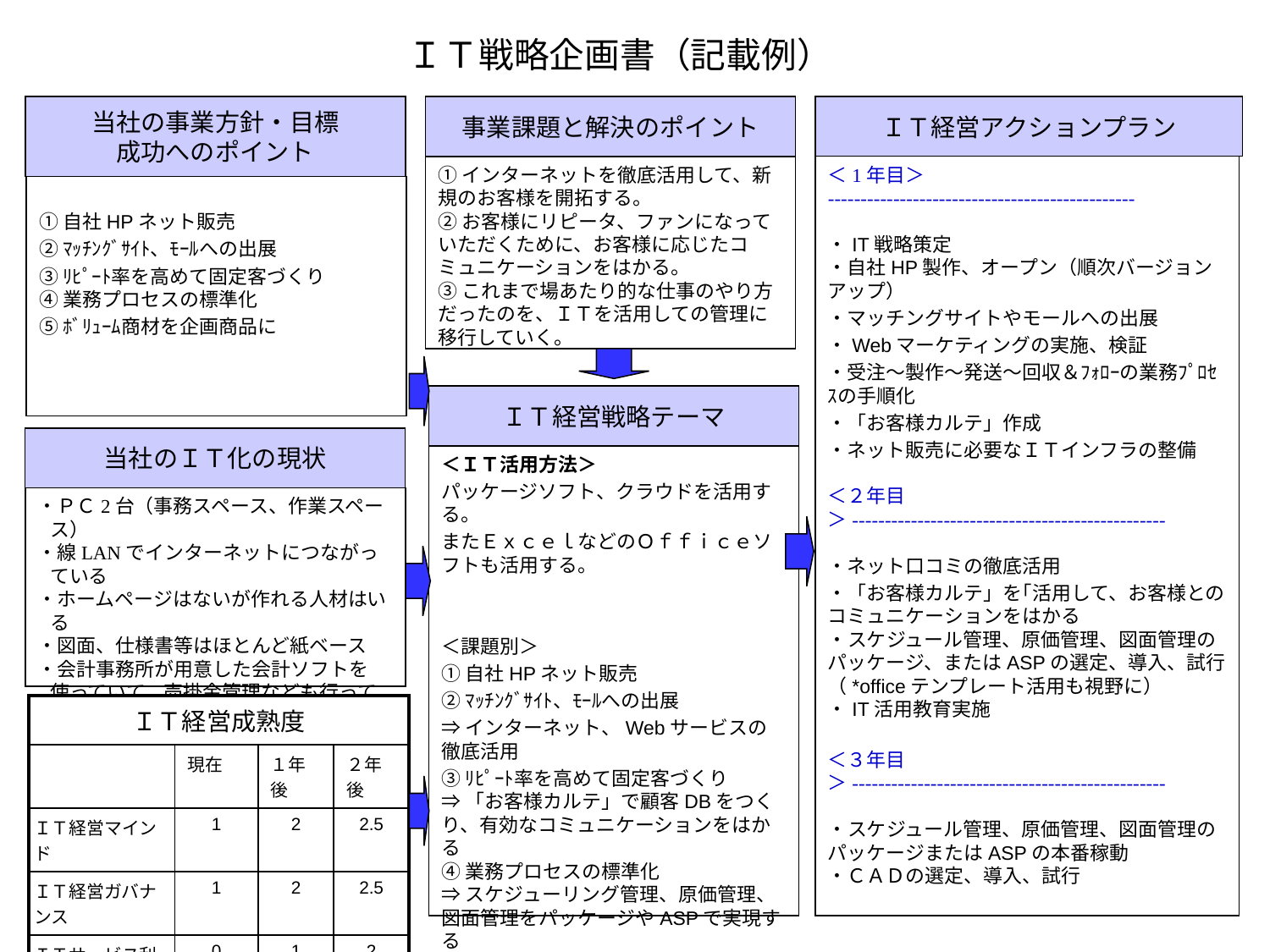

ＩＴ戦略企画書（記載例）
当社の事業方針・目標
成功へのポイント
事業課題と解決のポイント
ＩＴ経営アクションプラン
①インターネットを徹底活用して、新規のお客様を開拓する。
②お客様にリピータ、ファンになっていただくために、お客様に応じたコミュニケーションをはかる。
③これまで場あたり的な仕事のやり方だったのを、ＩＴを活用しての管理に移行していく。
＜1年目＞ -----------------------------------------------

・IT戦略策定
・自社HP製作、オープン（順次バージョンアップ）
・マッチングサイトやモールへの出展
・Webマーケティングの実施、検証
・受注～製作～発送～回収＆ﾌｫﾛｰの業務ﾌﾟﾛｾｽの手順化
・「お客様カルテ」作成
・ネット販売に必要なＩＴインフラの整備

＜２年目＞------------------------------------------------

・ネット口コミの徹底活用
・「お客様カルテ」を｢活用して、お客様とのコミュニケーションをはかる
・スケジュール管理、原価管理、図面管理のパッケージ、またはASPの選定、導入、試行（*officeテンプレート活用も視野に）
・IT活用教育実施

＜３年目＞------------------------------------------------

・スケジュール管理、原価管理、図面管理のパッケージまたはASPの本番稼動
・ＣＡＤの選定、導入、試行

①自社HPネット販売
②ﾏｯﾁﾝｸﾞｻｲﾄ、ﾓｰﾙへの出展
③ﾘﾋﾟｰﾄ率を高めて固定客づくり
④業務プロセスの標準化
⑤ﾎﾞﾘｭｰﾑ商材を企画商品に

ＩＴ経営戦略テーマ
当社のＩＴ化の現状
＜ＩＴ活用方法＞
パッケージソフト、クラウドを活用する。
またＥｘｃｅｌなどのＯｆｆｉｃｅソフトも活用する。

＜課題別＞
①自社HPネット販売
②ﾏｯﾁﾝｸﾞｻｲﾄ、ﾓｰﾙへの出展
⇒インターネット、Webサービスの徹底活用
③ﾘﾋﾟｰﾄ率を高めて固定客づくり
⇒「お客様カルテ」で顧客DBをつくり、有効なコミュニケーションをはかる
④業務プロセスの標準化
⇒スケジューリング管理、原価管理、図面管理をパッケージやASPで実現する
⇒ＣＡＤを活用し生産性を向上する
・ＰＣ2台（事務スペース、作業スペース）
・線LANでインターネットにつながっている
・ホームページはないが作れる人材はいる
・図面、仕様書等はほとんど紙ベース
・会計事務所が用意した会計ソフトを使っていて、売掛金管理なども行っている
・Excel、Wordは使える

| ＩＴ経営成熟度 |  |  |  |
| --- | --- | --- | --- |
|  | 現在 | １年後 | ２年後 |
| ＩＴ経営マインド | 1 | 2 | 2.5 |
| ＩＴ経営ガバナンス | 1 | 2 | 2.5 |
| ＩＴサービス利活用 | 0 | 1 | 2 |
| IT環境 | 2 | 3 | 3 |